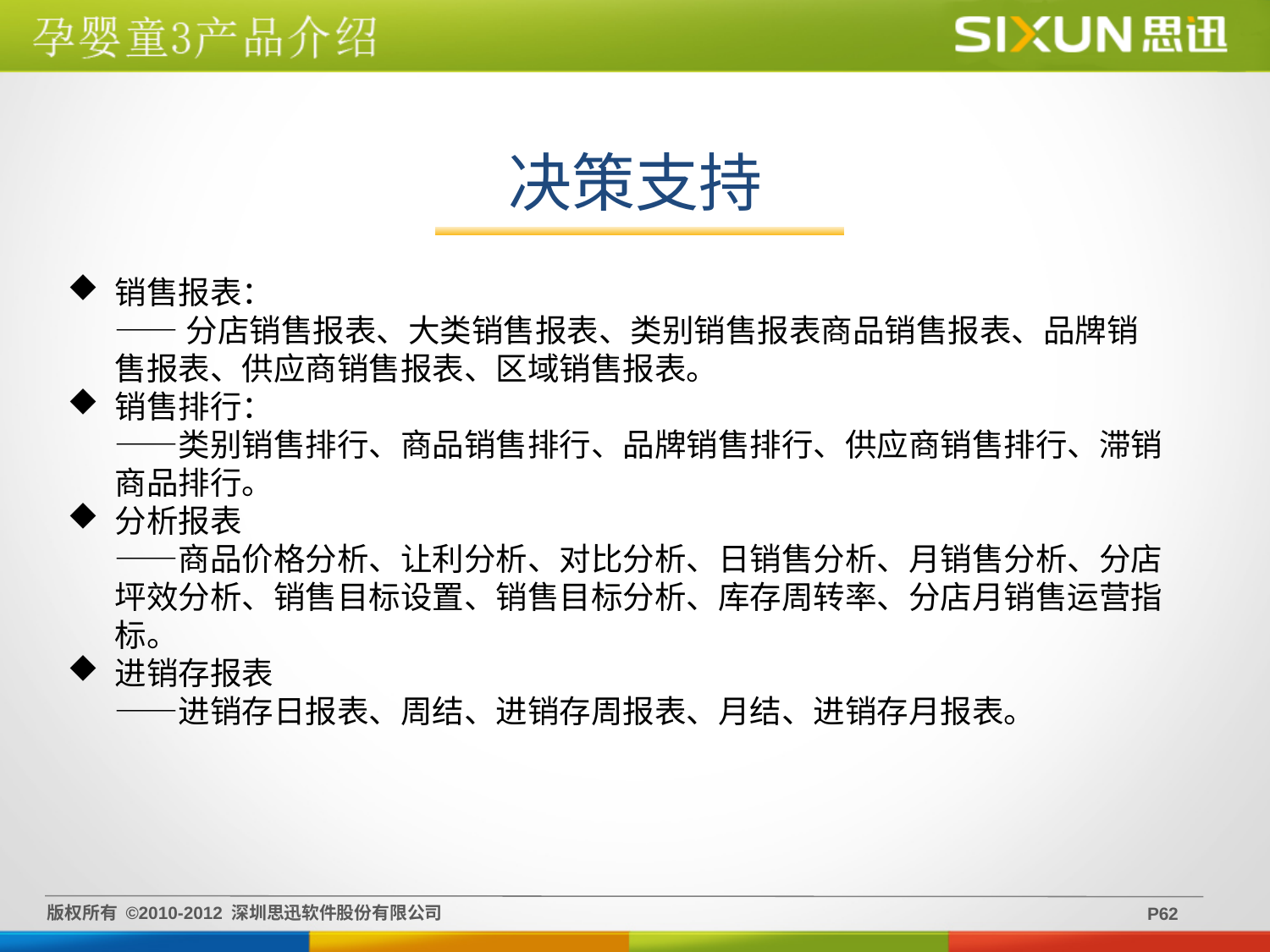

决策支持

销售报表：
	——分店销售报表、大类销售报表、类别销售报表商品销售报表、品牌销售报表、供应商销售报表、区域销售报表。
销售排行：
——类别销售排行、商品销售排行、品牌销售排行、供应商销售排行、滞销商品排行。
分析报表
——商品价格分析、让利分析、对比分析、日销售分析、月销售分析、分店坪效分析、销售目标设置、销售目标分析、库存周转率、分店月销售运营指标。
进销存报表
——进销存日报表、周结、进销存周报表、月结、进销存月报表。